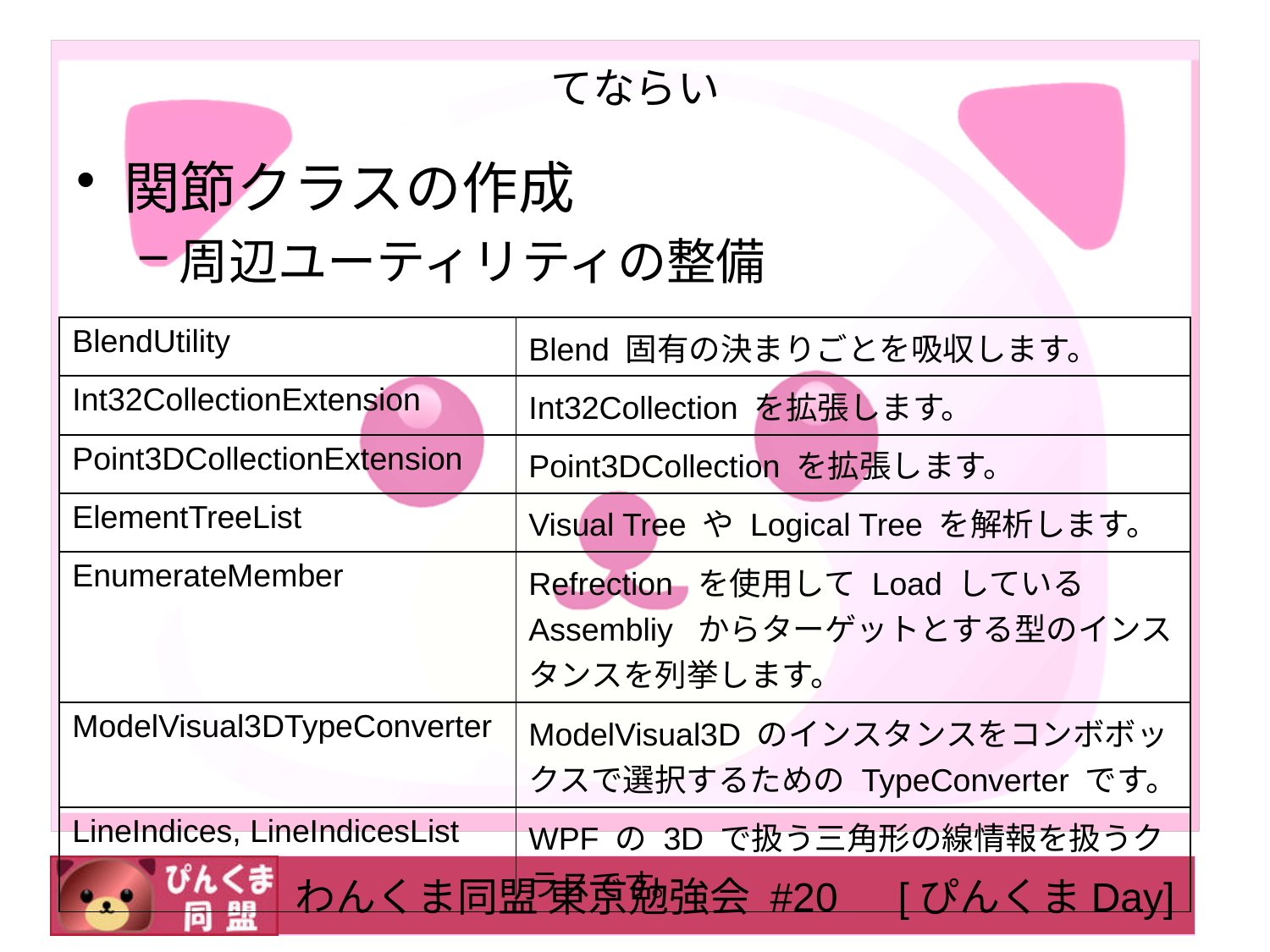

# てならい
関節クラスの作成
周辺ユーティリティの整備

| BlendUtility | Blend 固有の決まりごとを吸収します。 |
| --- | --- |
| Int32CollectionExtension | Int32Collection を拡張します。 |
| Point3DCollectionExtension | Point3DCollection を拡張します。 |
| ElementTreeList | Visual Tree や Logical Tree を解析します。 |
| EnumerateMember | Refrection を使用して Load している Assembliy からターゲットとする型のインスタンスを列挙します。 |
| ModelVisual3DTypeConverter | ModelVisual3D のインスタンスをコンボボックスで選択するための TypeConverter です。 |
| LineIndices, LineIndicesList | WPF の 3D で扱う三角形の線情報を扱うクラスです。 |